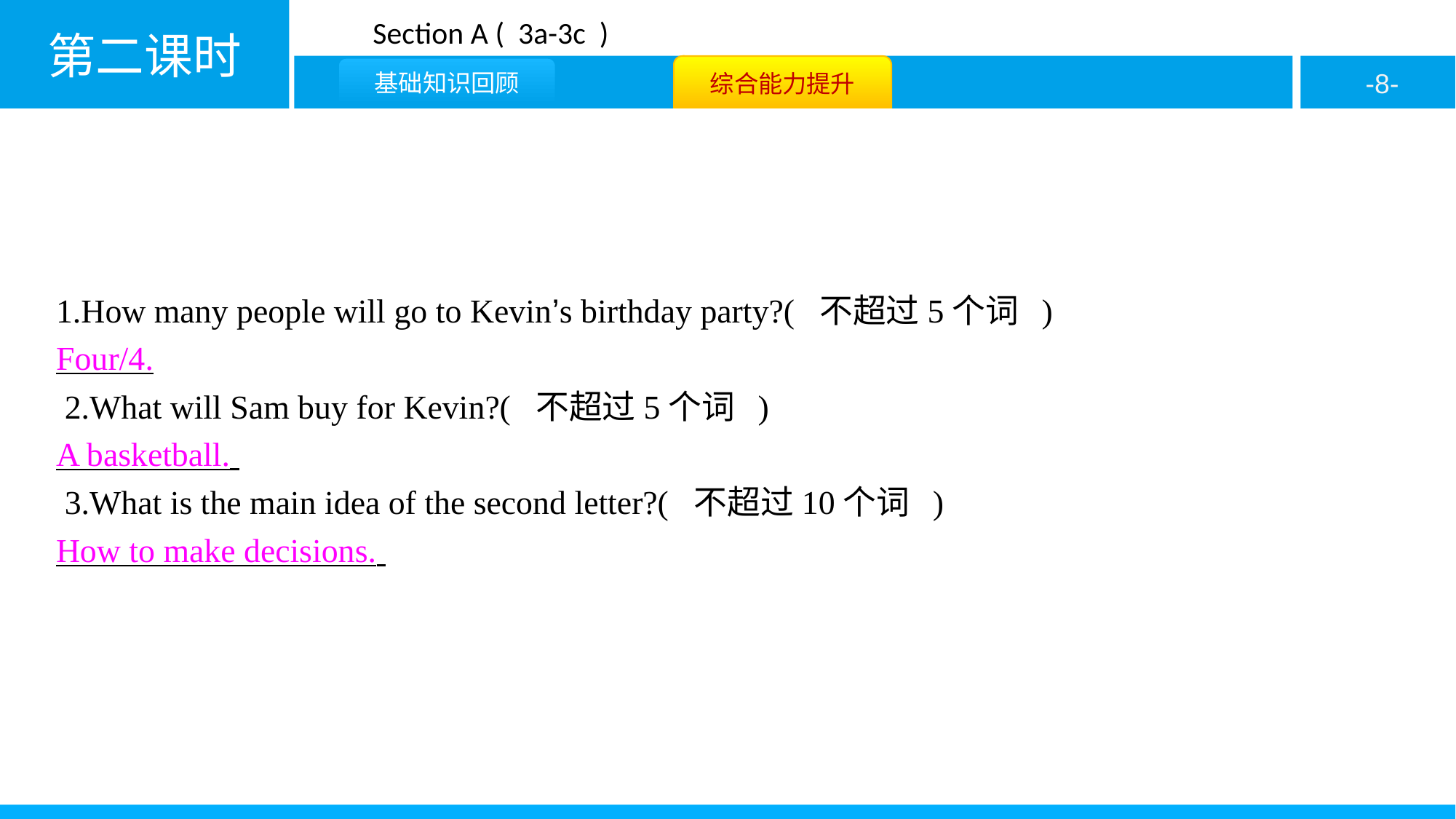

1.How many people will go to Kevin’s birthday party?(  不超过5个词  )
Four/4.
 2.What will Sam buy for Kevin?(  不超过5个词  )
A basketball.
 3.What is the main idea of the second letter?(  不超过10个词  )
How to make decisions.